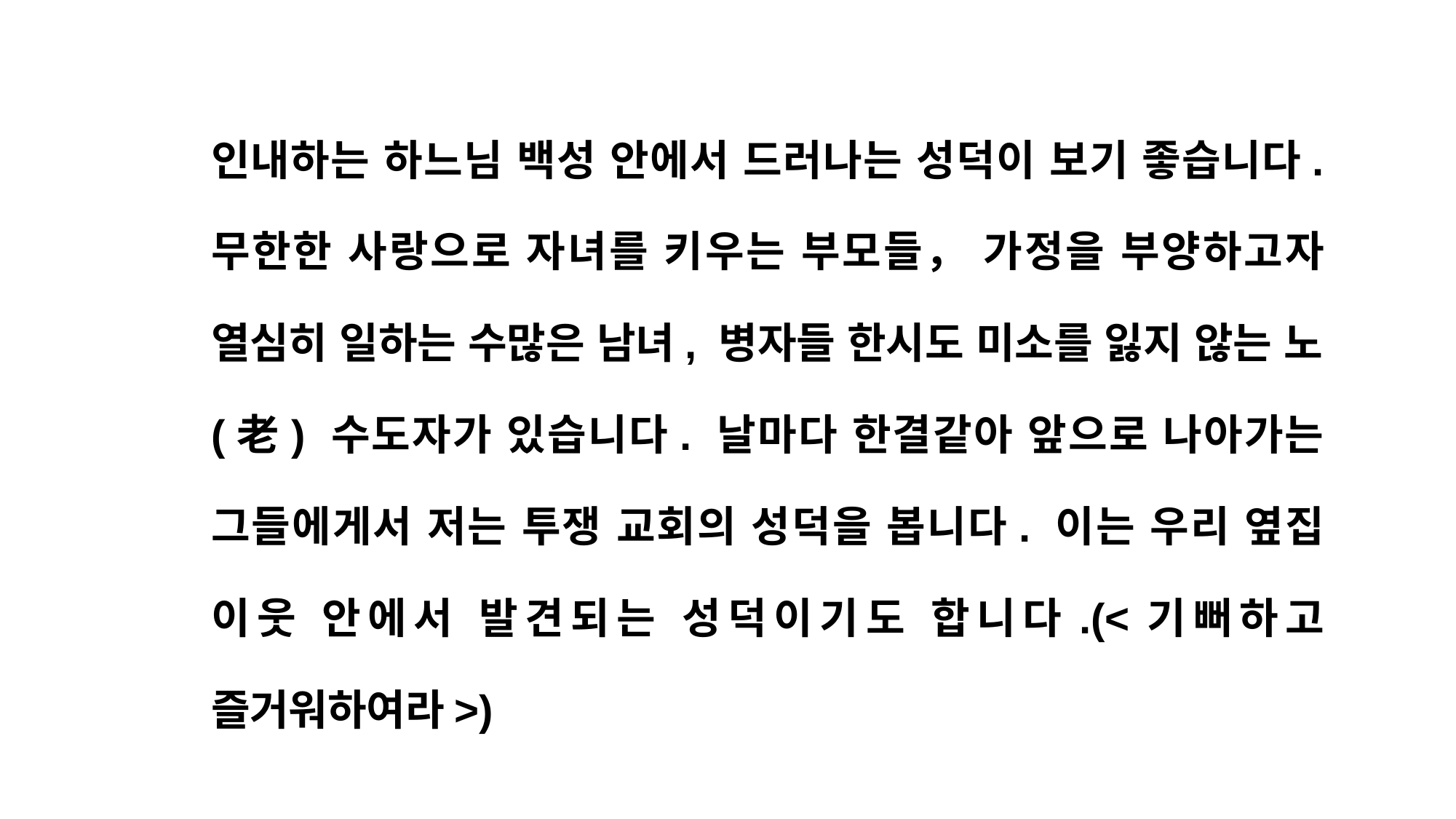

인내하는 하느님 백성 안에서 드러나는 성덕이 보기 좋습니다. 무한한 사랑으로 자녀를 키우는 부모들， 가정을 부양하고자 열심히 일하는 수많은 남녀, 병자들 한시도 미소를 잃지 않는 노(老) 수도자가 있습니다. 날마다 한결같아 앞으로 나아가는 그들에게서 저는 투쟁 교회의 성덕을 봅니다. 이는 우리 옆집 이웃 안에서 발견되는 성덕이기도 합니다.(<기뻐하고 즐거워하여라>)